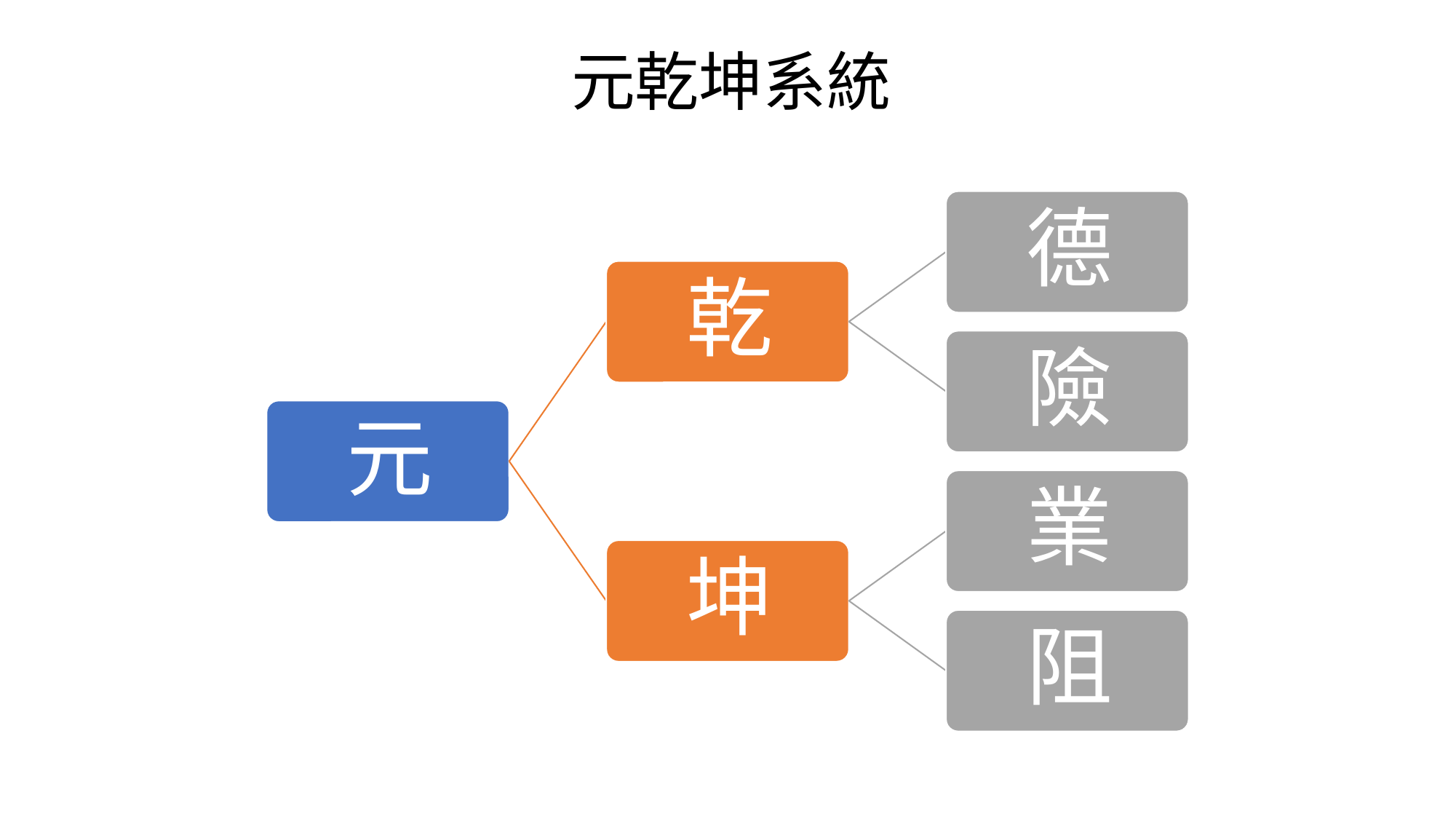

# 元乾坤系統
元

乾

德

險

坤

業

阻